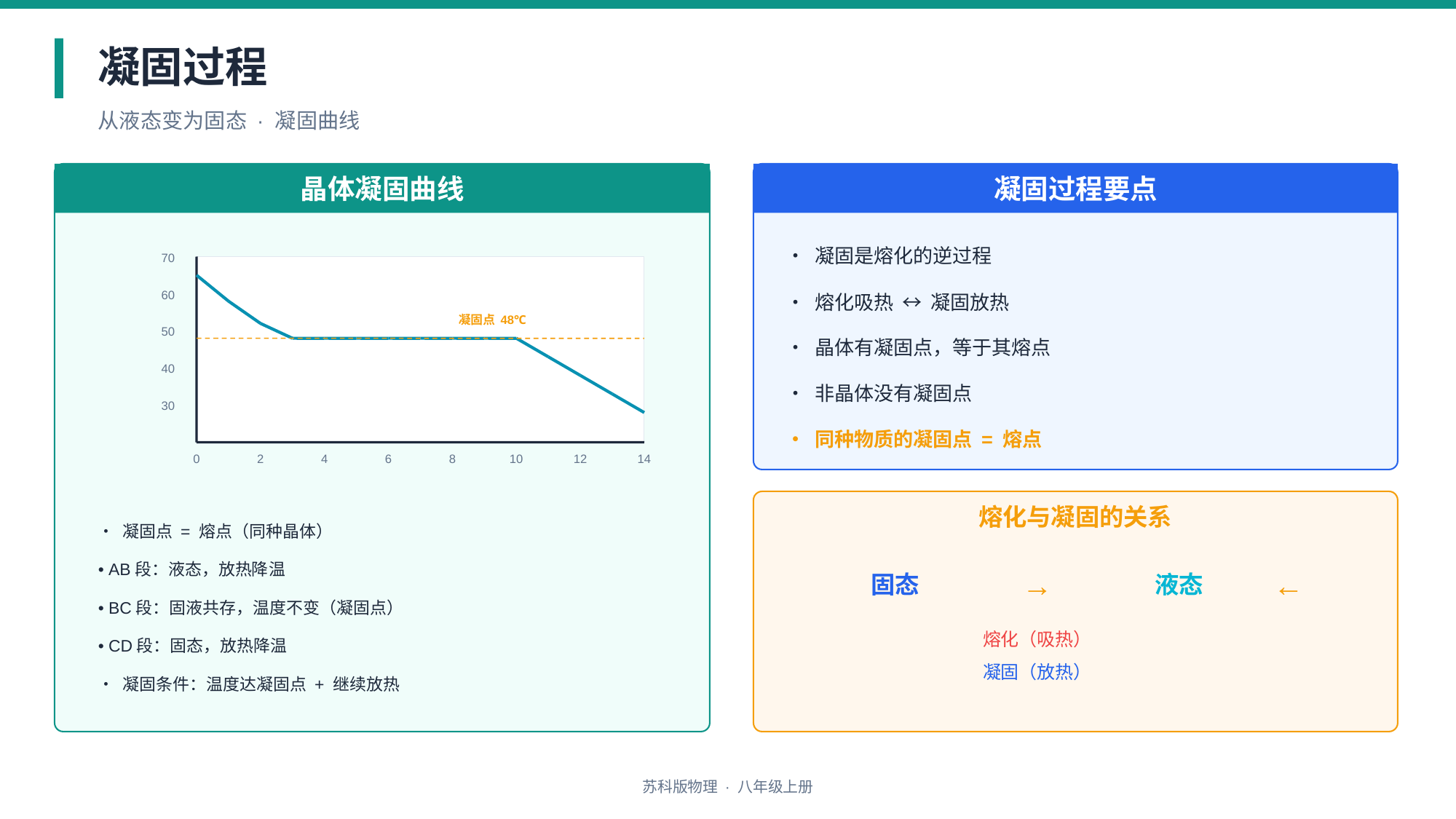

凝固过程

从液态变为固态 · 凝固曲线

晶体凝固曲线

凝固过程要点
• 凝固是熔化的逆过程
70

60
• 熔化吸热  ↔  凝固放热

凝固点 48℃
50

• 晶体有凝固点，等于其熔点

40

• 非晶体没有凝固点

30

• 同种物质的凝固点 = 熔点

0
2
4
6
8
10
12
14

熔化与凝固的关系
• 凝固点 = 熔点（同种晶体）
• AB段：液态，放热降温
固态
→
液态
←
• BC段：固液共存，温度不变（凝固点）
熔化（吸热）
• CD段：固态，放热降温
凝固（放热）
• 凝固条件：温度达凝固点 + 继续放热
苏科版物理 · 八年级上册